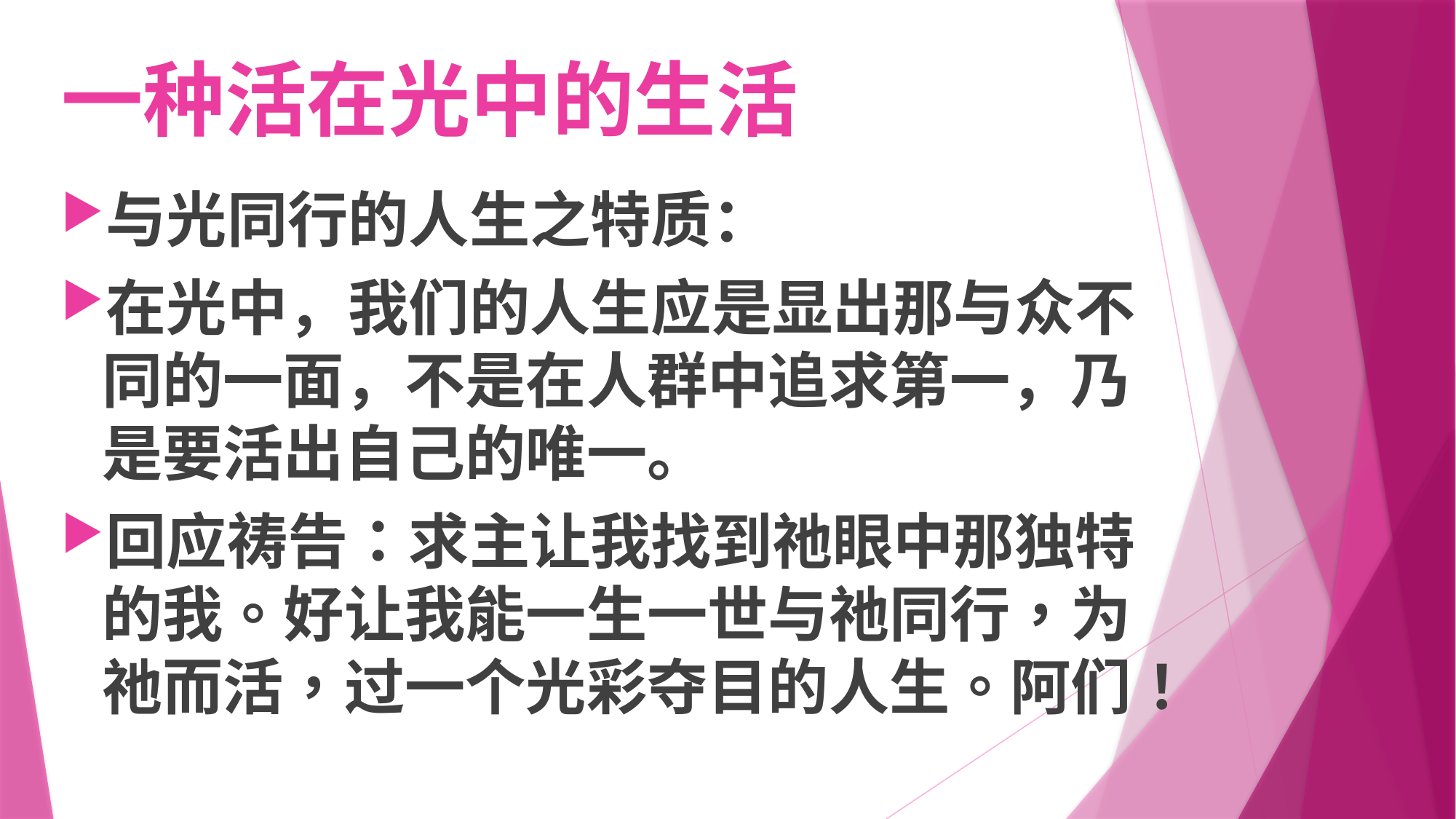

# 一种活在光中的生活
与光同行的人生之特质：
在光中，我们的人生应是显出那与众不同的一面，不是在人群中追求第一，乃是要活出自己的唯一。
回应祷告：求主让我找到祂眼中那独特的我。好让我能一生一世与祂同行，为祂而活，过一个光彩夺目的人生。阿们！